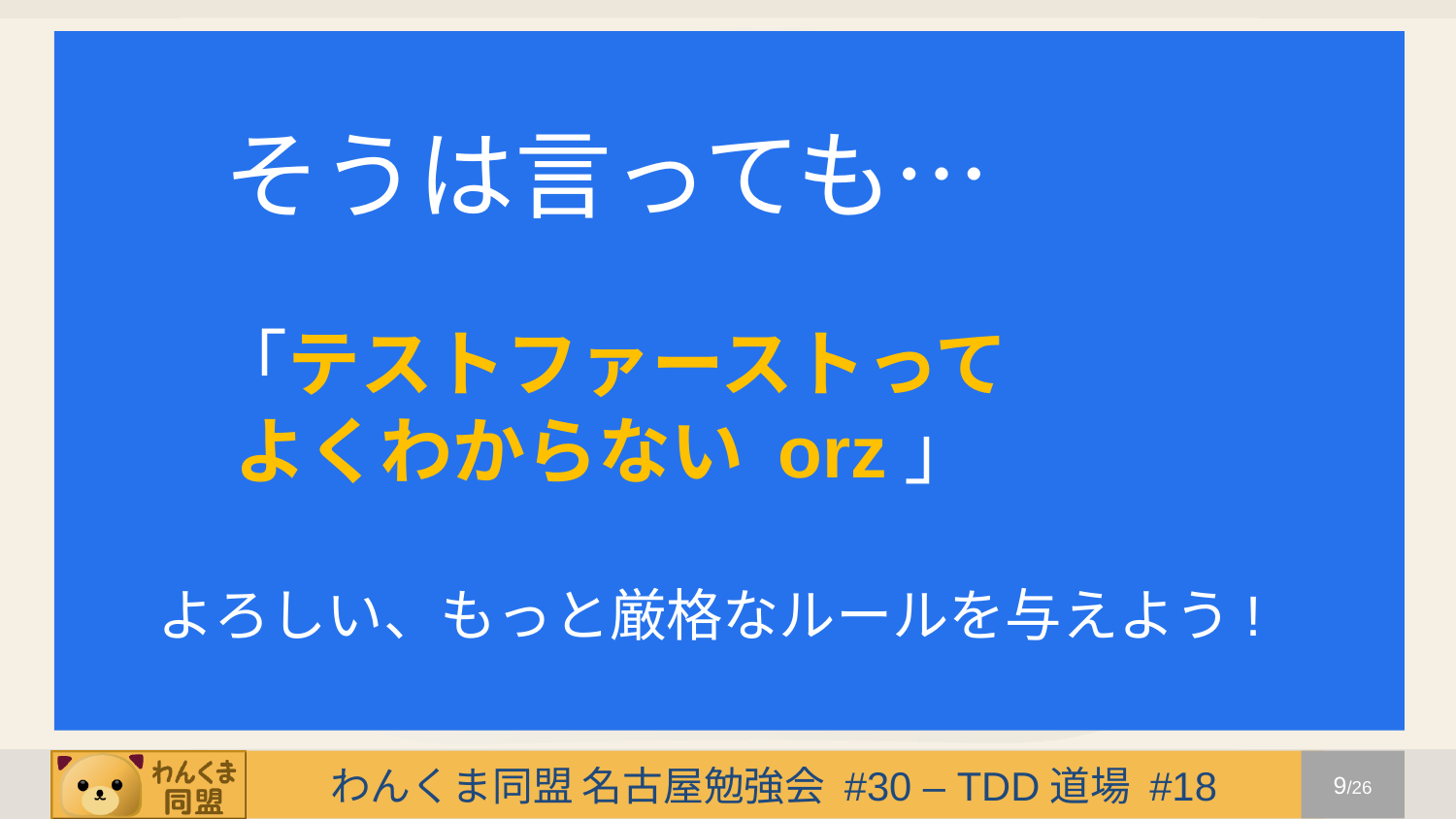

# そうは言っても… 「テストファーストって よくわからない orz」 よろしい、もっと厳格なルールを与えよう!